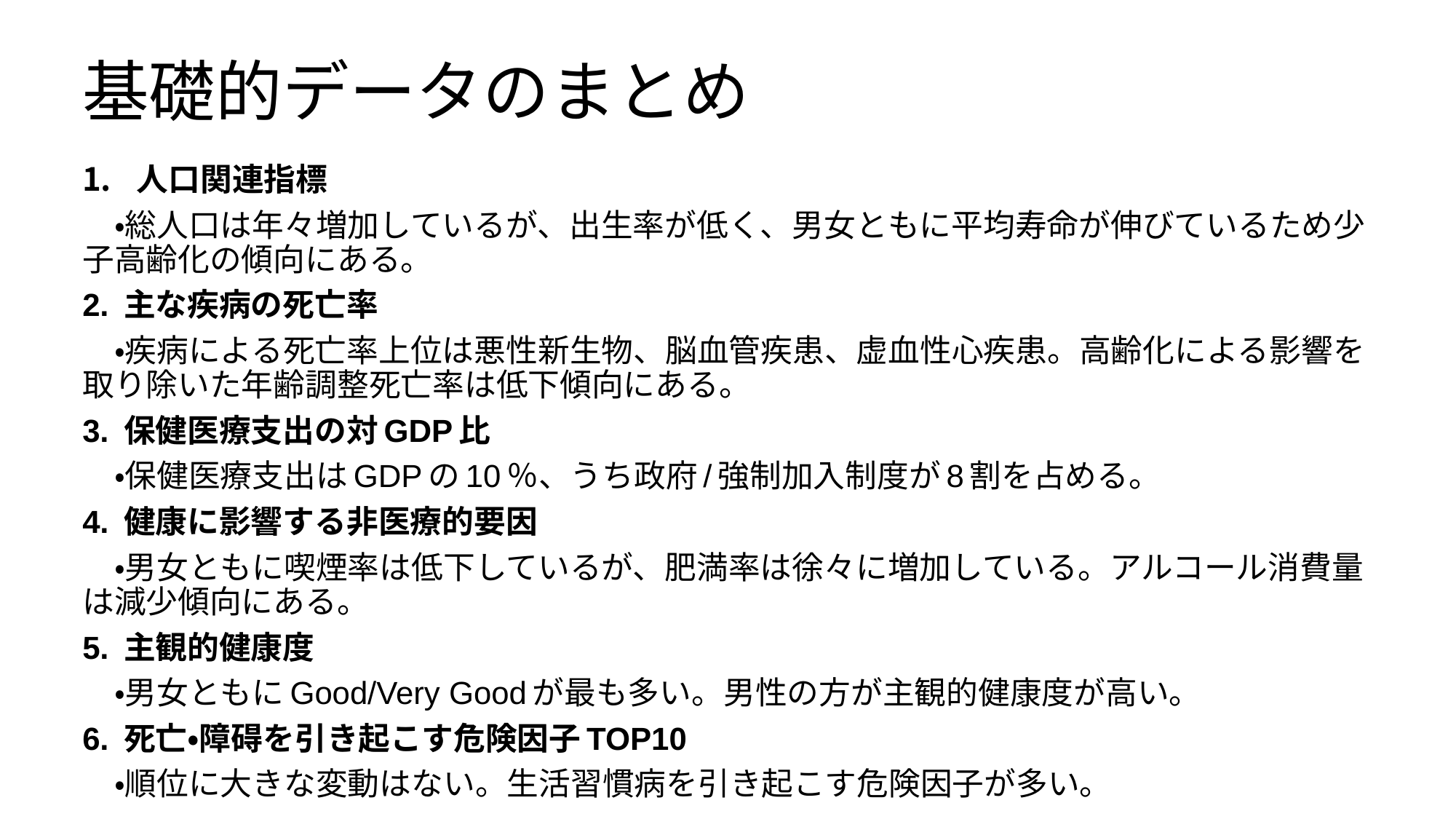

# 基礎的データのまとめ
人口関連指標
　・総人口は年々増加しているが、出生率が低く、男女ともに平均寿命が伸びているため少子高齢化の傾向にある。
2. 主な疾病の死亡率
　・疾病による死亡率上位は悪性新生物、脳血管疾患、虚血性心疾患。高齢化による影響を取り除いた年齢調整死亡率は低下傾向にある。
3. 保健医療支出の対GDP比
　・保健医療支出はGDPの10％、うち政府/強制加入制度が8割を占める。
4. 健康に影響する非医療的要因
　・男女ともに喫煙率は低下しているが、肥満率は徐々に増加している。アルコール消費量は減少傾向にある。
5. 主観的健康度
　・男女ともにGood/Very Goodが最も多い。男性の方が主観的健康度が高い。
6. 死亡・障碍を引き起こす危険因子TOP10
　・順位に大きな変動はない。生活習慣病を引き起こす危険因子が多い。